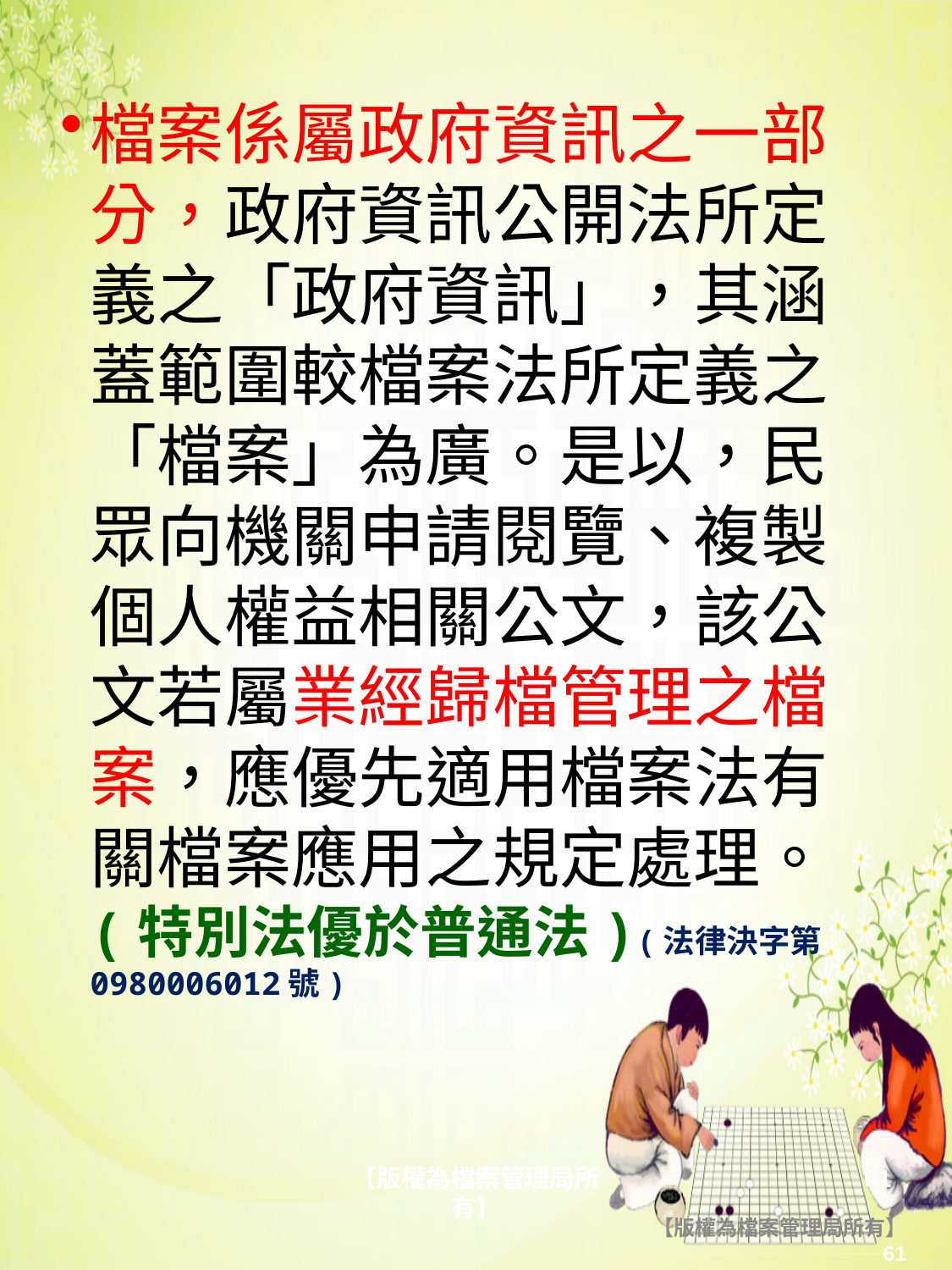

# 檔案係屬政府資訊之一部分，政府資訊公開法所定義之「政府資訊」，其涵蓋範圍較檔案法所定義之「檔案」為廣。是以，民眾向機關申請閱覽、複製個人權益相關公文，該公文若屬業經歸檔管理之檔案，應優先適用檔案法有關檔案應用之規定處理。(特別法優於普通法)(法律決字第0980006012號)
【版權為檔案管理局所有】
61
【版權為檔案管理局所有】
61